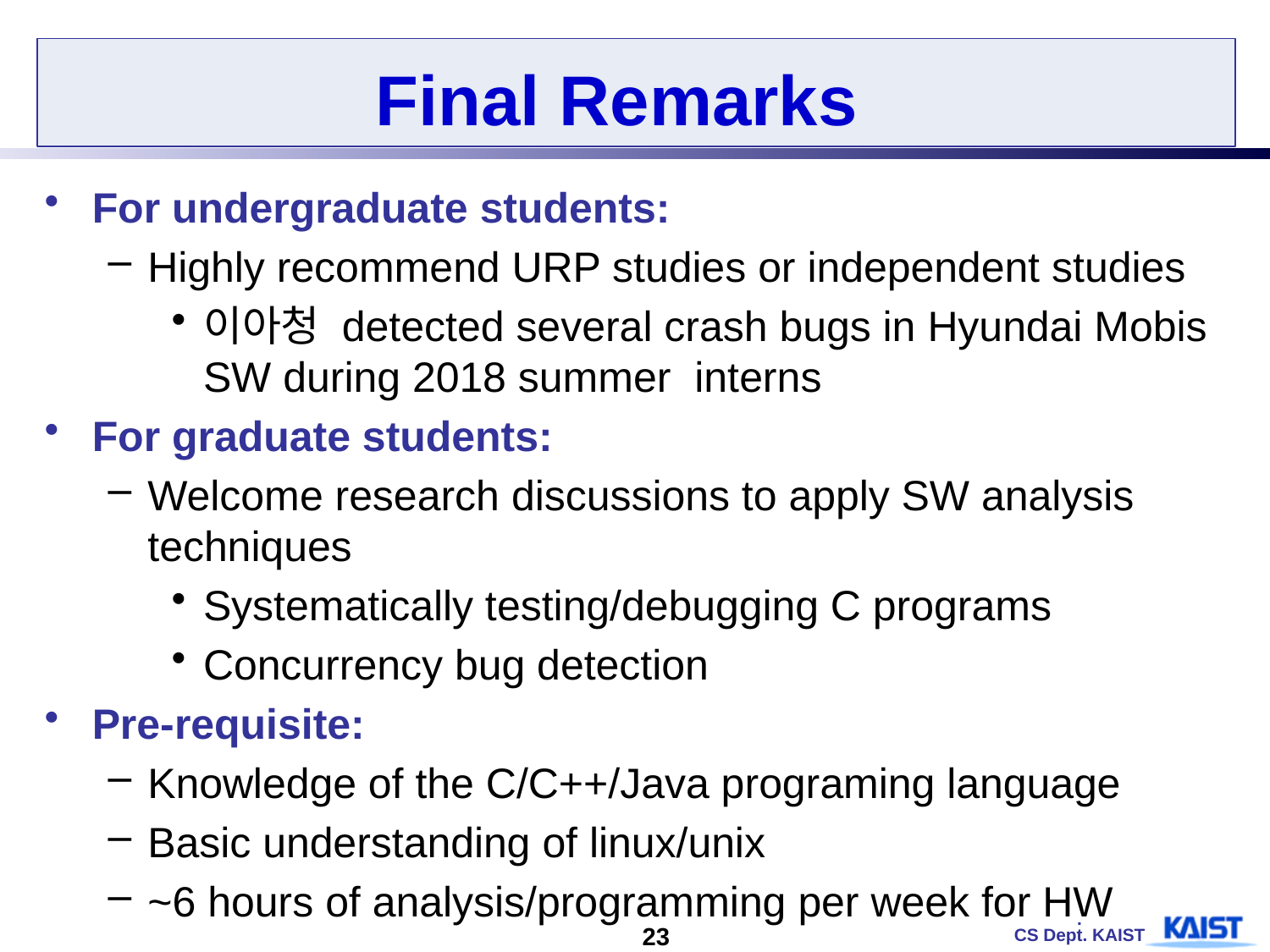

# Final Remarks
For undergraduate students:
Highly recommend URP studies or independent studies
이아청 detected several crash bugs in Hyundai Mobis SW during 2018 summer  interns
For graduate students:
Welcome research discussions to apply SW analysis techniques
Systematically testing/debugging C programs
Concurrency bug detection
Pre-requisite:
Knowledge of the C/C++/Java programing language
Basic understanding of linux/unix
~6 hours of analysis/programming per week for HW

23